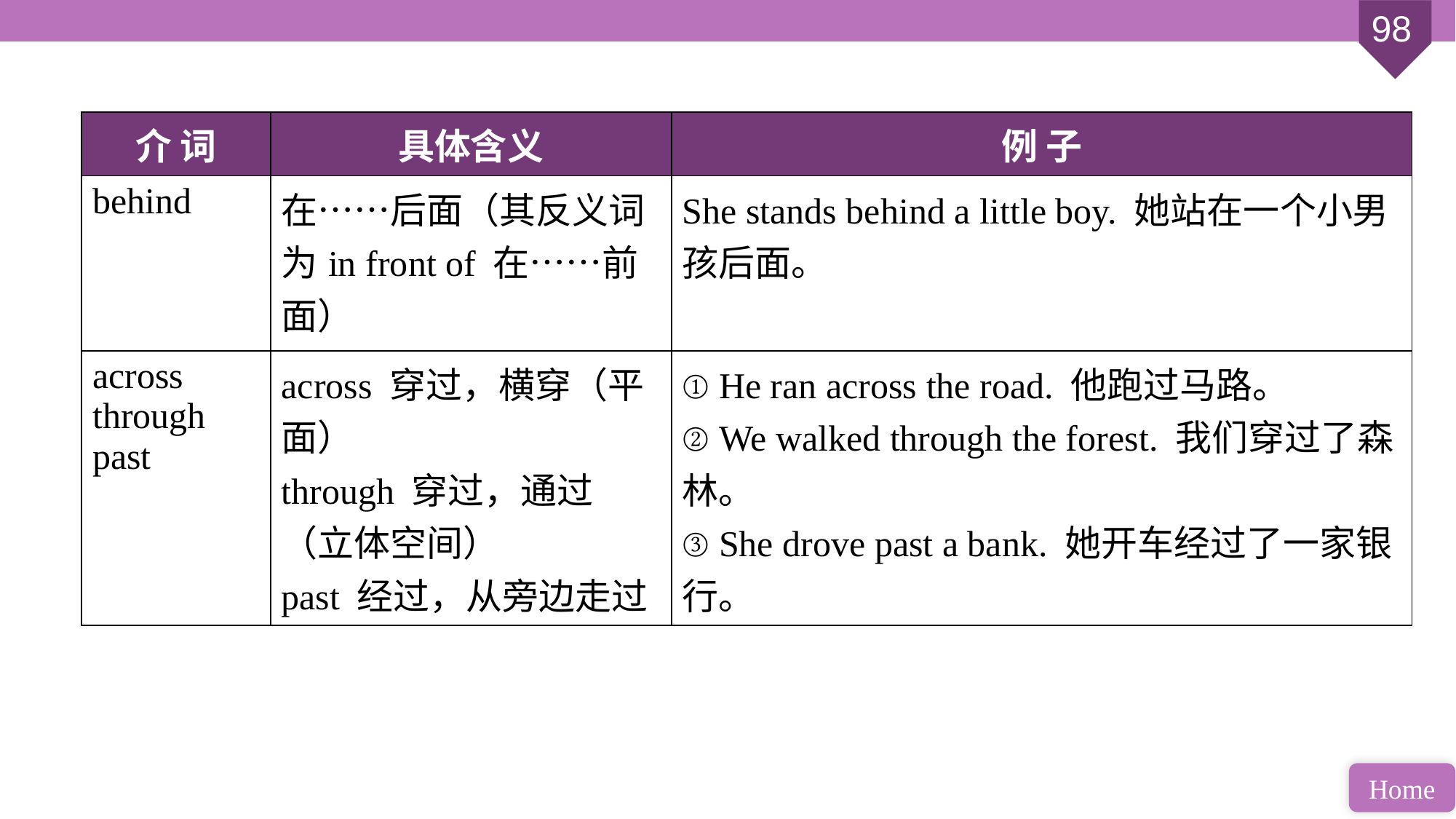

| 介 词 | 具体含义 | 例 子 |
| --- | --- | --- |
| behind | 在……后面（其反义词为in front of 在……前面） | She stands behind a little boy. 她站在一个小男孩后面。 |
| across through past | across 穿过，横穿（平面） through 穿过，通过（立体空间） past 经过，从旁边走过 | ① He ran across the road. 他跑过马路。 ② We walked through the forest. 我们穿过了森林。 ③ She drove past a bank. 她开车经过了一家银行。 |